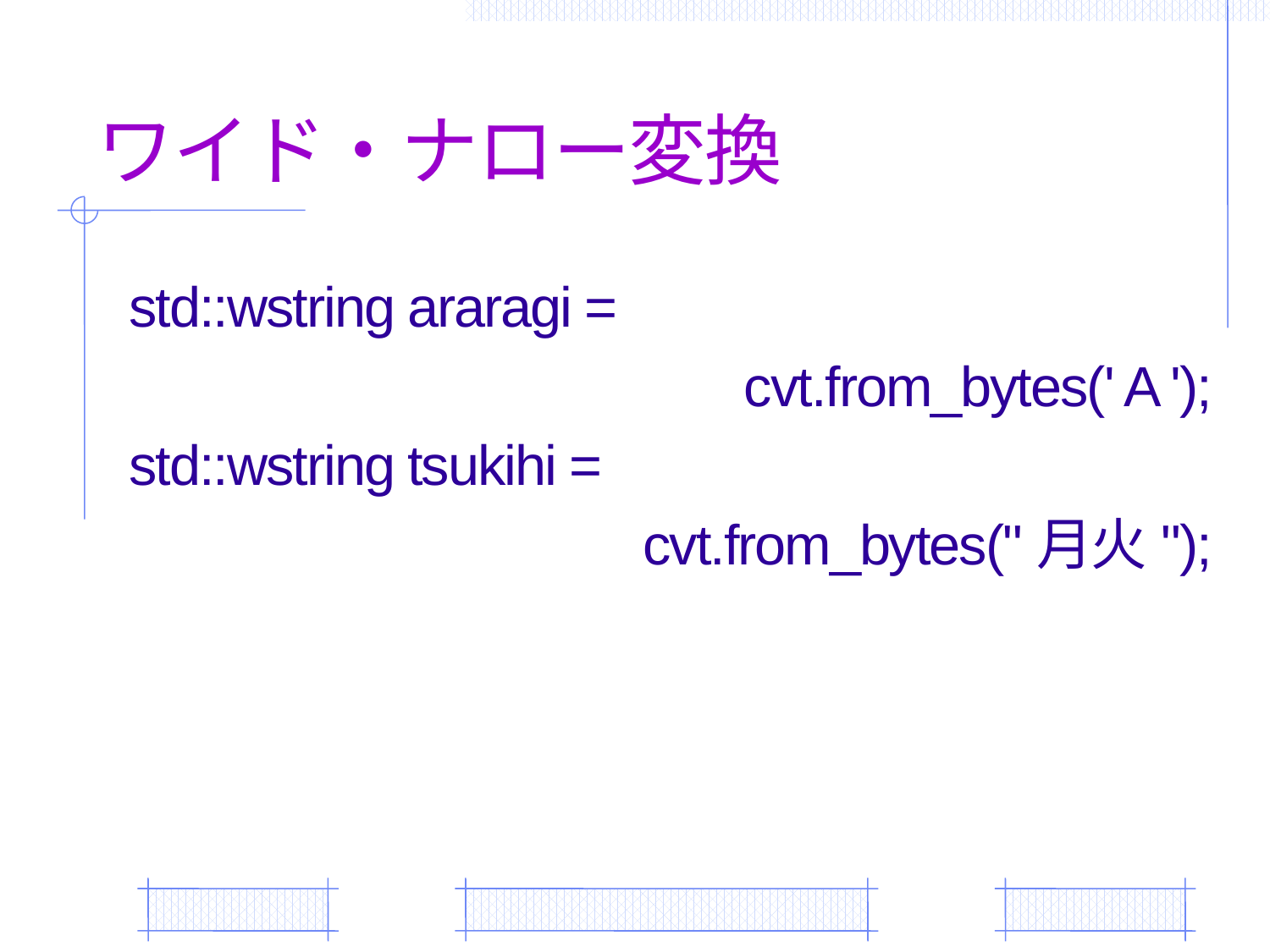

# ワイド・ナロー変換
std::wstring araragi =
cvt.from_bytes(' A ');
std::wstring tsukihi =
cvt.from_bytes("月火");